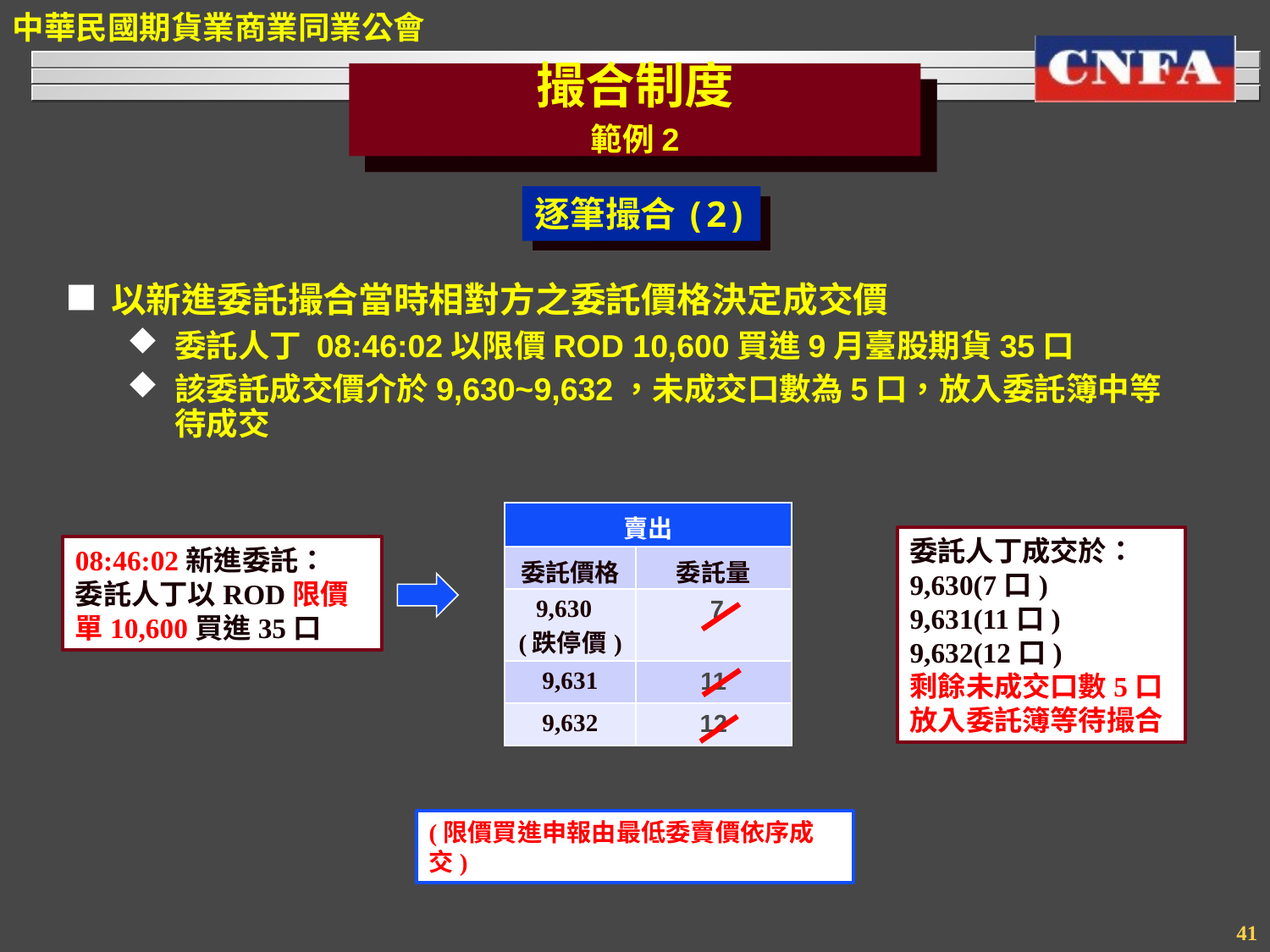

撮合制度
範例2
逐筆撮合(2)
以新進委託撮合當時相對方之委託價格決定成交價
委託人丁 08:46:02以限價ROD 10,600買進9月臺股期貨35口
該委託成交價介於9,630~9,632，未成交口數為5口，放入委託簿中等待成交

| 賣出 |  |
| --- | --- |
| 委託價格 | 委託量 |
| 9,630 (跌停價) | 7 |
| 9,631 | 11 |
| 9,632 | 12 |
委託人丁成交於：
9,630(7口)
9,631(11口)
9,632(12口)
剩餘未成交口數5口放入委託簿等待撮合
08:46:02新進委託：
委託人丁以ROD限價單10,600買進35口

(限價買進申報由最低委賣價依序成交)